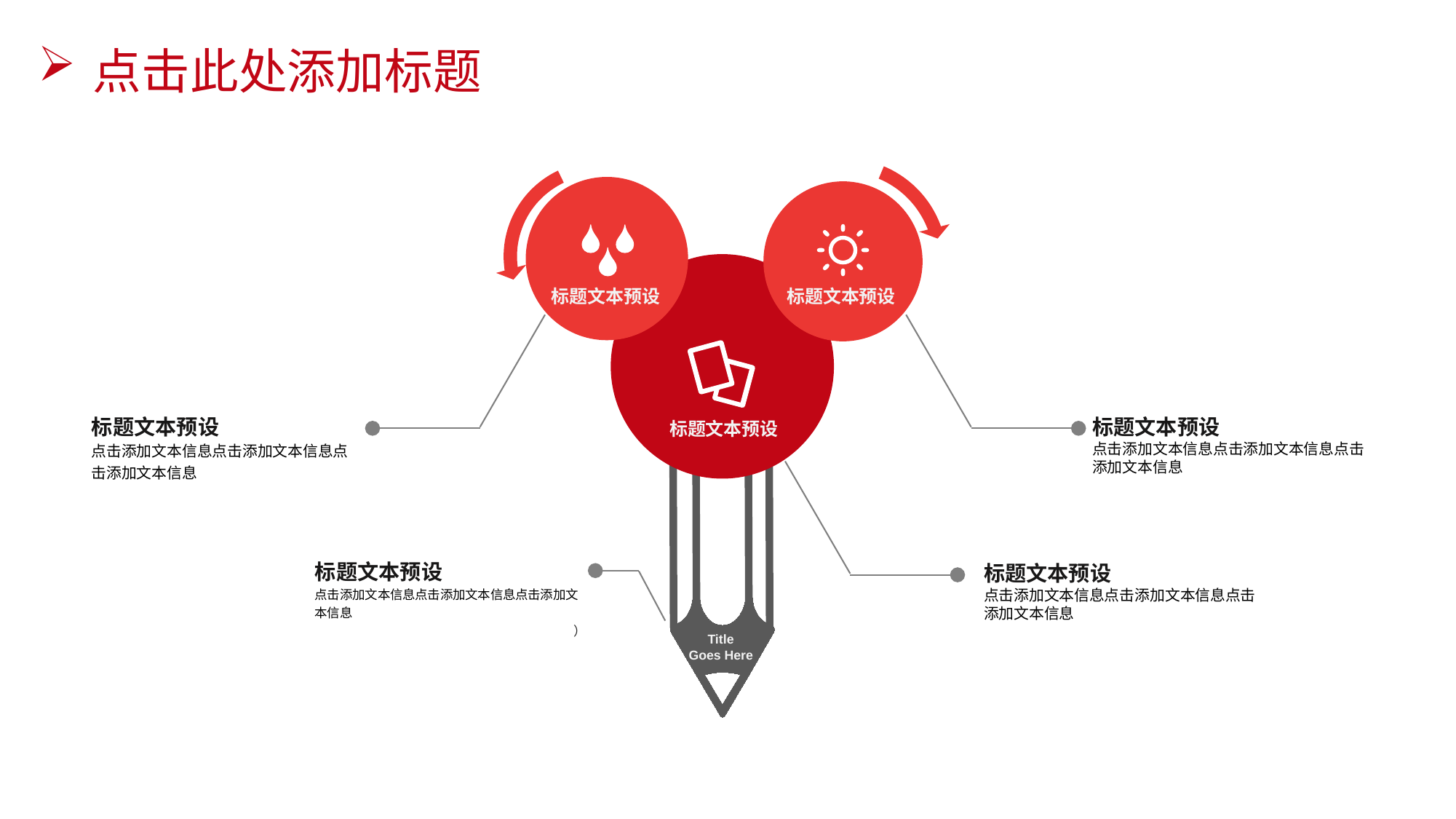

点击此处添加标题

标题文本预设
标题文本预设

标题文本预设
点击添加文本信息点击添加文本信息点击添加文本信息

标题文本预设
点击添加文本信息点击添加文本信息点击添加文本信息
标题文本预设
标题文本预设
点击添加文本信息点击添加文本信息点击添加文本信息
）
标题文本预设
点击添加文本信息点击添加文本信息点击添加文本信息
Title
Goes Here